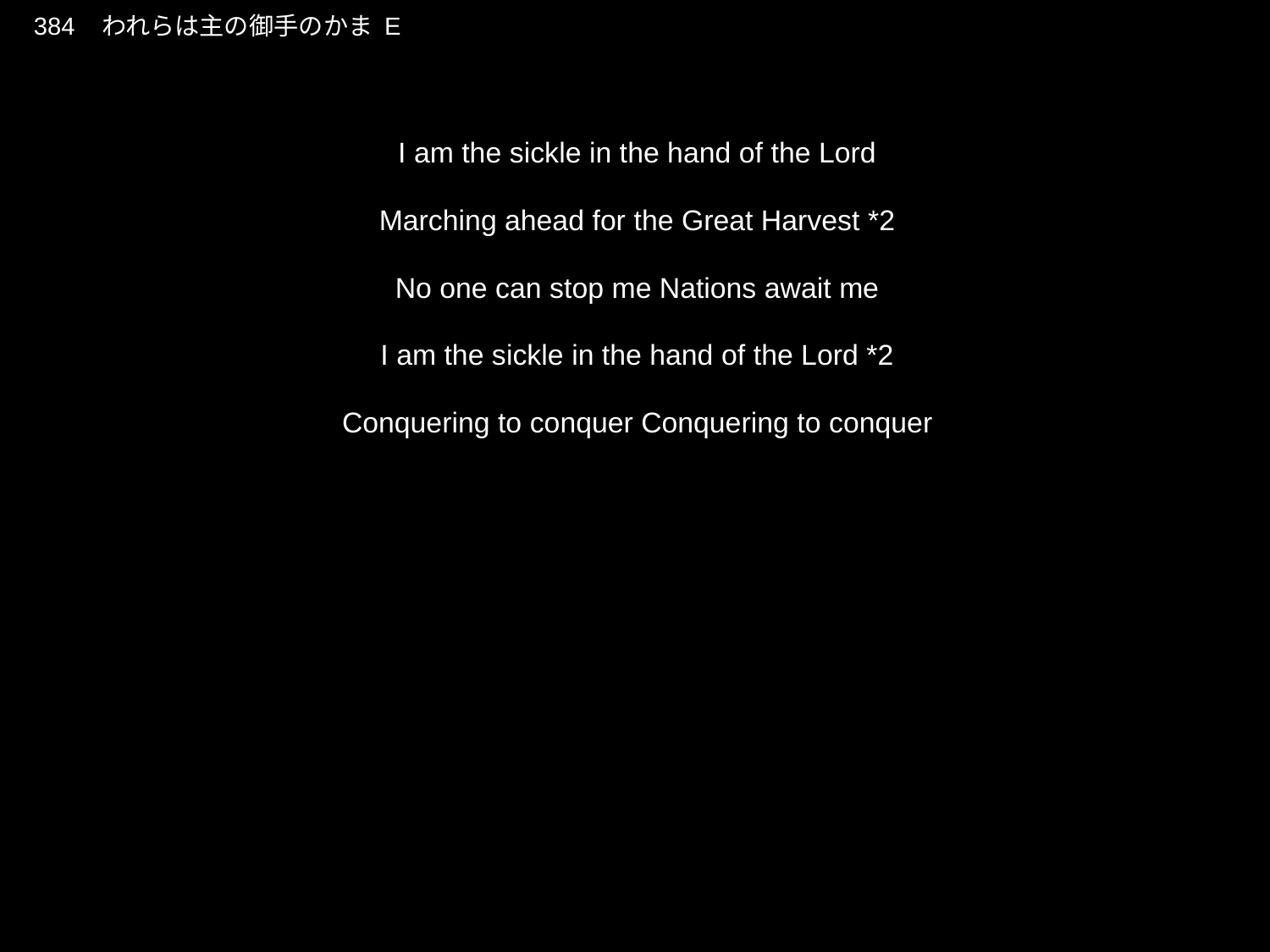

われらはしゅのみてのかま
384   われらは主の御手のかま E
★２
I am the sickle in the hand of the Lord
Marching ahead for the Great Harvest *2
No one can stop me Nations await me
I am the sickle in the hand of the Lord *2
Conquering to conquer Conquering to conquer